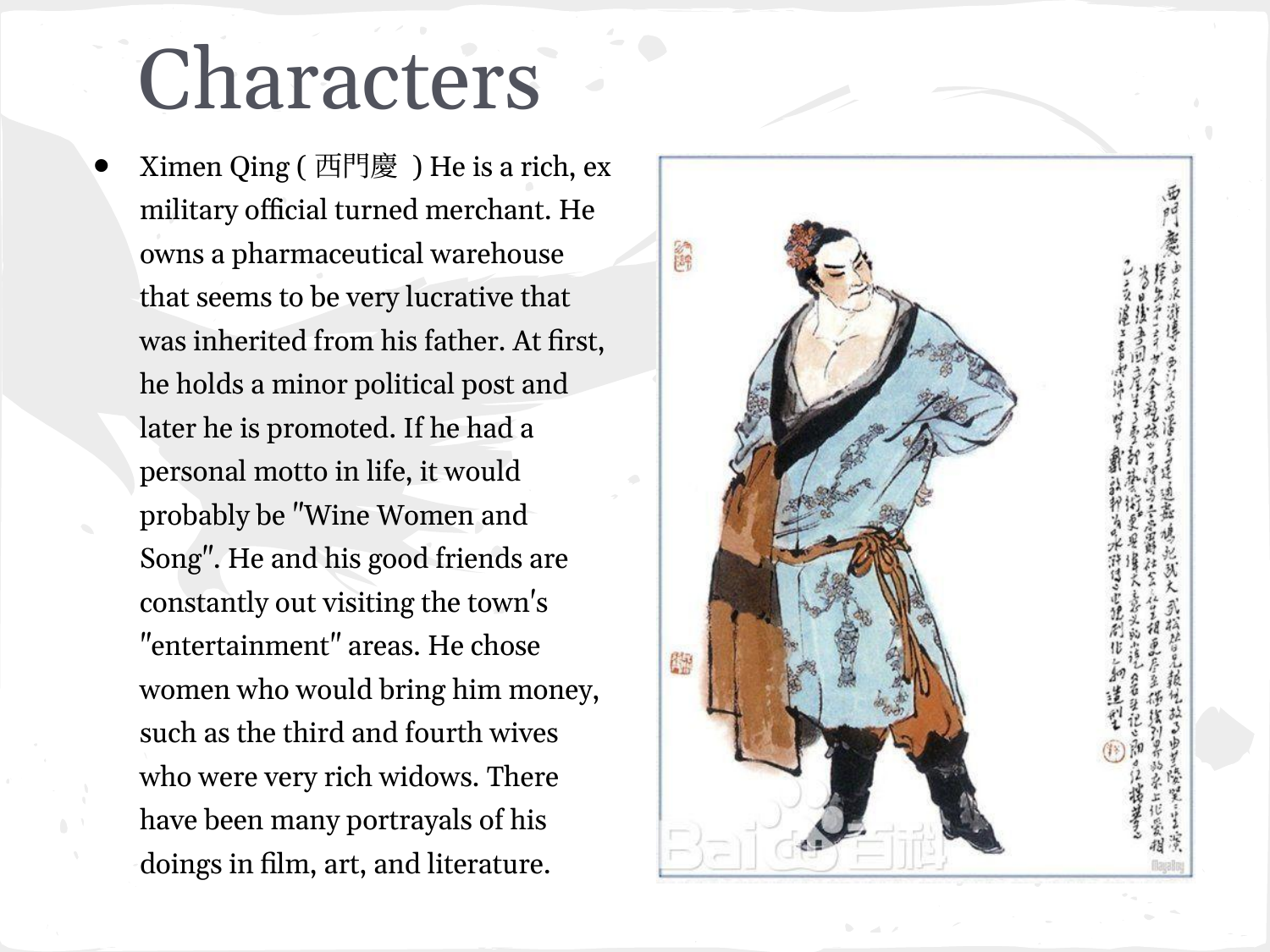

# Characters
Ximen Qing (西門慶 ) He is a rich, ex military official turned merchant. He owns a pharmaceutical warehouse that seems to be very lucrative that was inherited from his father. At first, he holds a minor political post and later he is promoted. If he had a personal motto in life, it would probably be "Wine Women and Song". He and his good friends are constantly out visiting the town's "entertainment" areas. He chose women who would bring him money, such as the third and fourth wives who were very rich widows. There have been many portrayals of his doings in film, art, and literature.